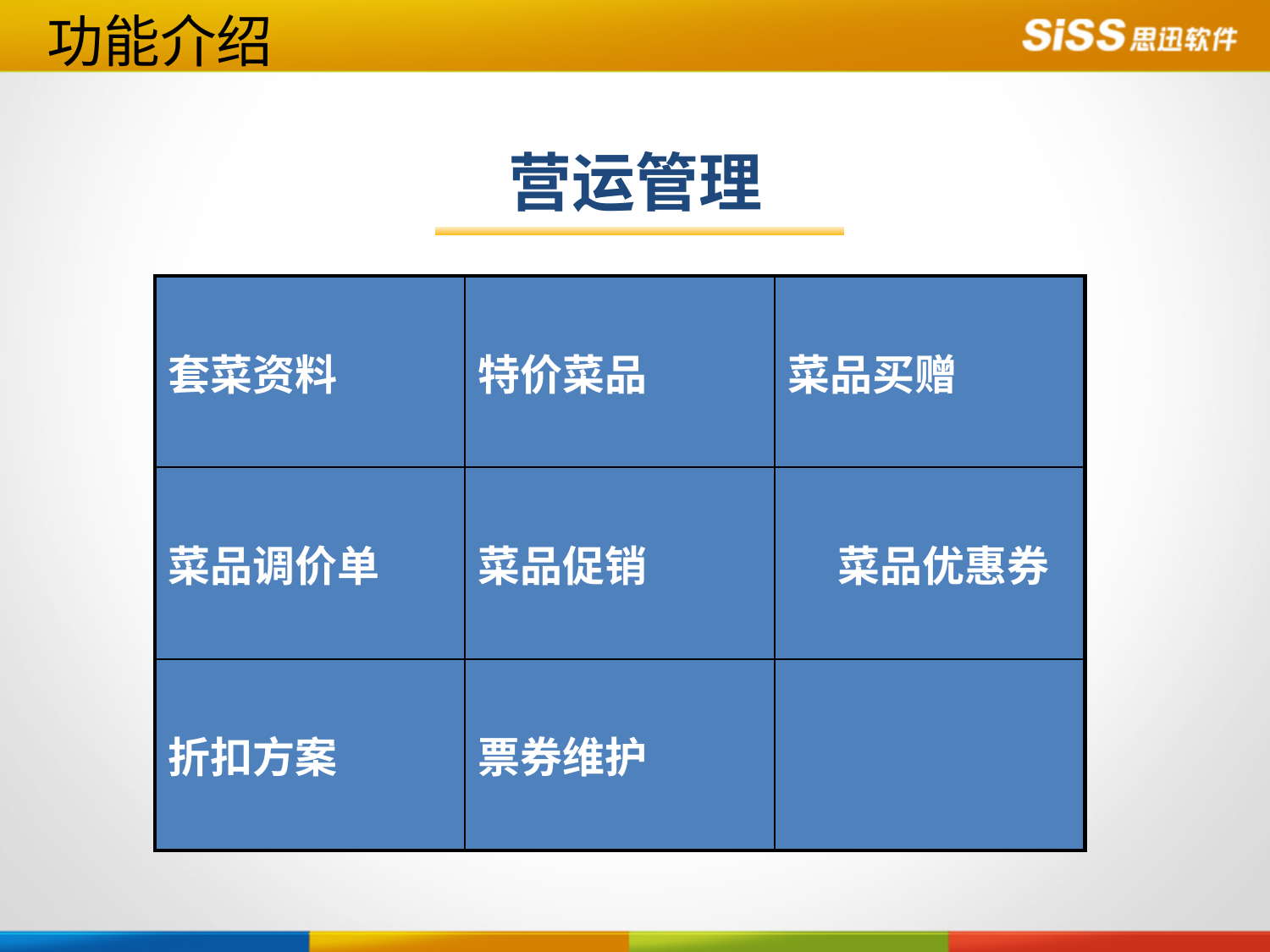

功能介绍
营运管理

| 套菜资料 | 特价菜品 | 菜品买赠 |
| --- | --- | --- |
| 菜品调价单 | 菜品促销 | 菜品优惠券 |
| 折扣方案 | 票券维护 |  |